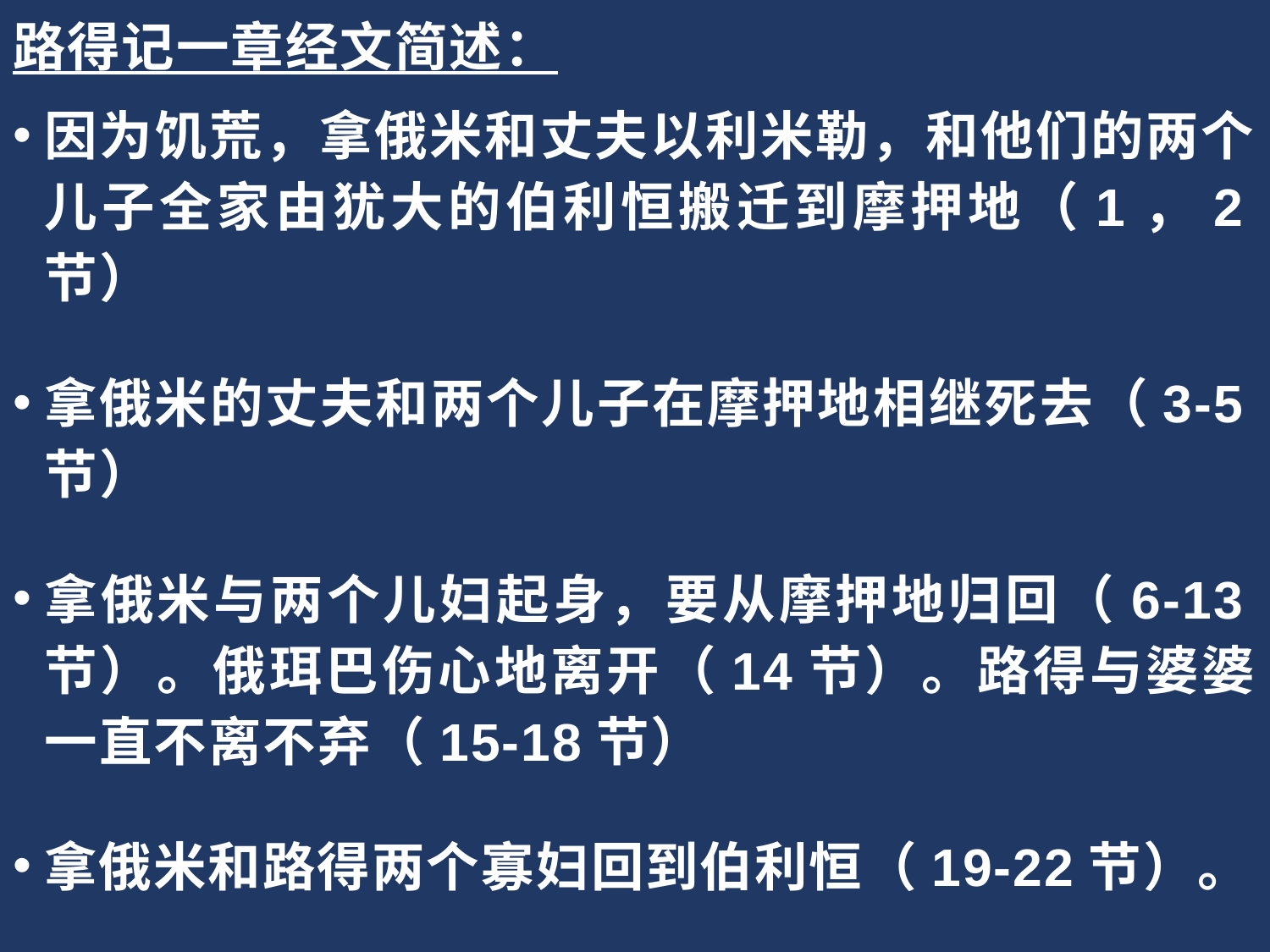

路得记一章经文简述：
因为饥荒，拿俄米和丈夫以利米勒，和他们的两个儿子全家由犹大的伯利恒搬迁到摩押地（1，2节）

拿俄米的丈夫和两个儿子在摩押地相继死去（3-5节）

拿俄米与两个儿妇起身，要从摩押地归回（6-13节）。俄珥巴伤心地离开（14节）。路得与婆婆一直不离不弃（15-18节）

拿俄米和路得两个寡妇回到伯利恒（19-22节）。